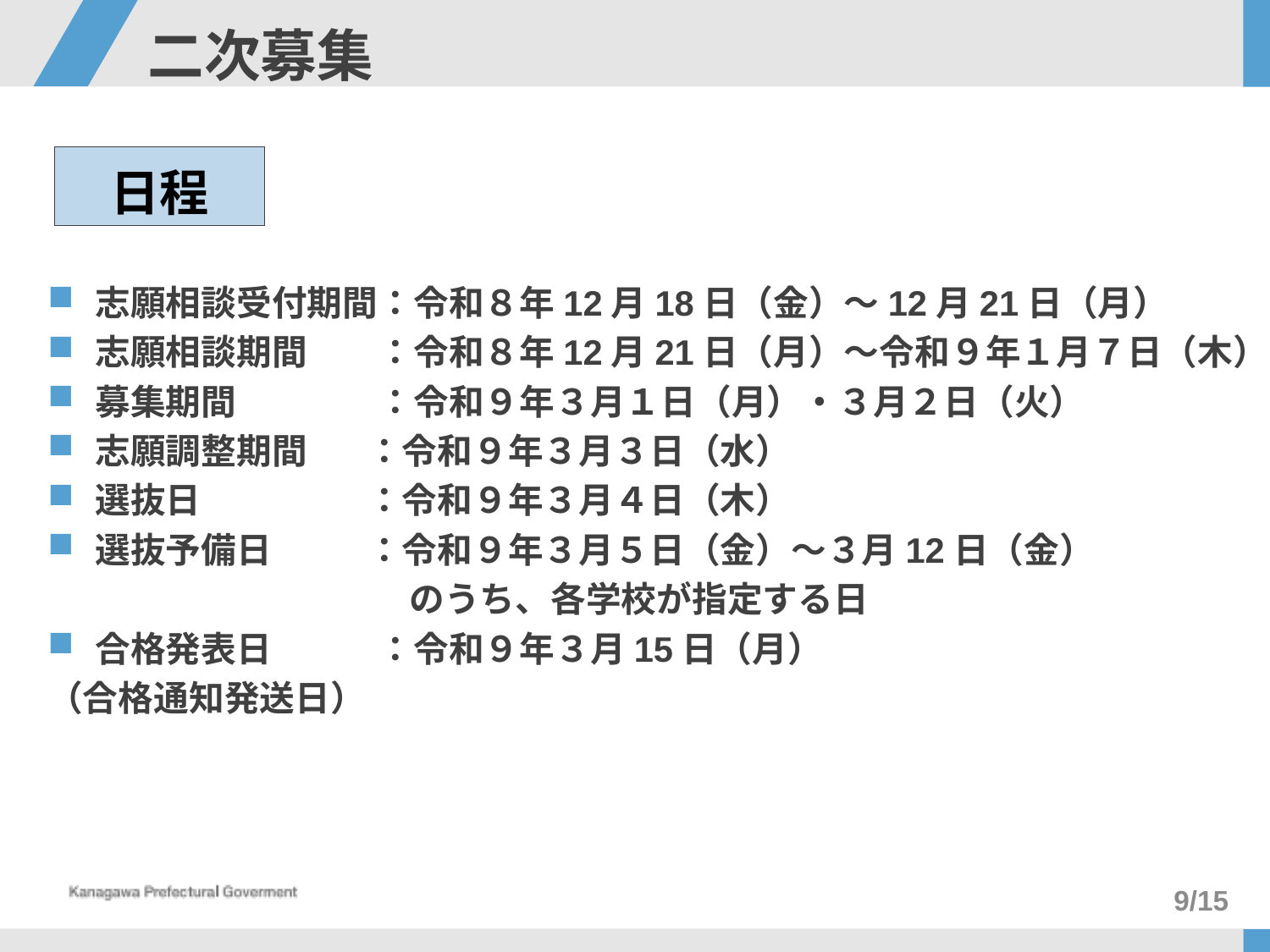

# 二次募集
日程
志願相談受付期間：令和８年12月18日（金）～12月21日（月）
志願相談期間　　：令和８年12月21日（月）～令和９年１月７日（木）
募集期間　　　　：令和９年３月１日（月）・３月２日（火）
志願調整期間 　  ：令和９年３月３日（水）
選抜日　　　　   ：令和９年３月４日（木）
選抜予備日　　   ：令和９年３月５日（金）～３月12日（金）
　　　　　　　　　　 のうち、各学校が指定する日
合格発表日　　　：令和９年３月15日（月）
（合格通知発送日）
9/15